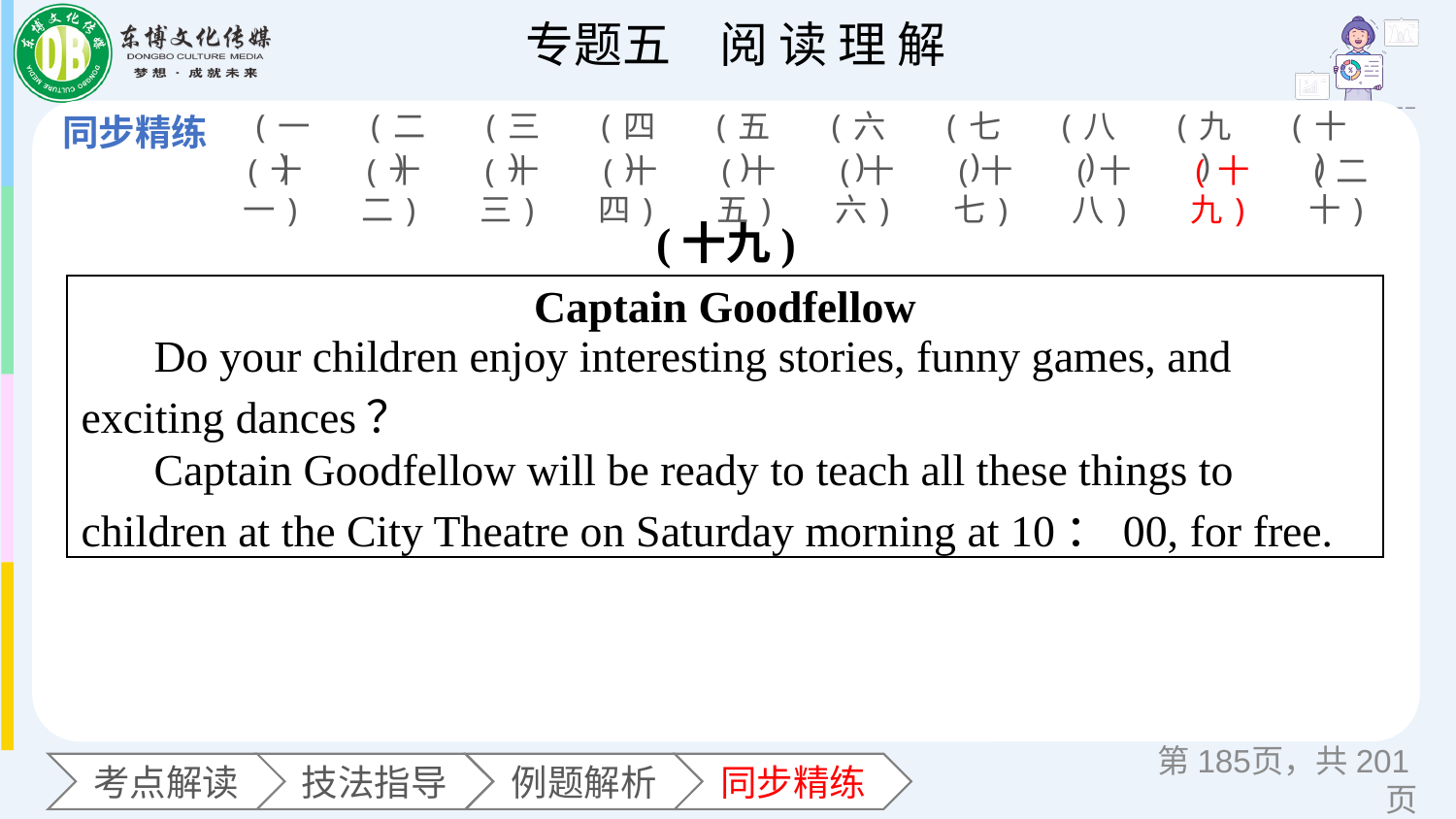

(一)
(二)
(三)
(四)
(五)
(六)
(七)
(八)
(九)
(十)
(十一)
(十二)
(十三)
(十四)
(十五)
(十六)
(十七)
(十八)
(十九)
(二十)
(十九)
| Captain Goodfellow Do your children enjoy interesting stories, funny games, and exciting dances？ Captain Goodfellow will be ready to teach all these things to children at the City Theatre on Saturday morning at 10：00, for free. |
| --- |
第185页，共201页